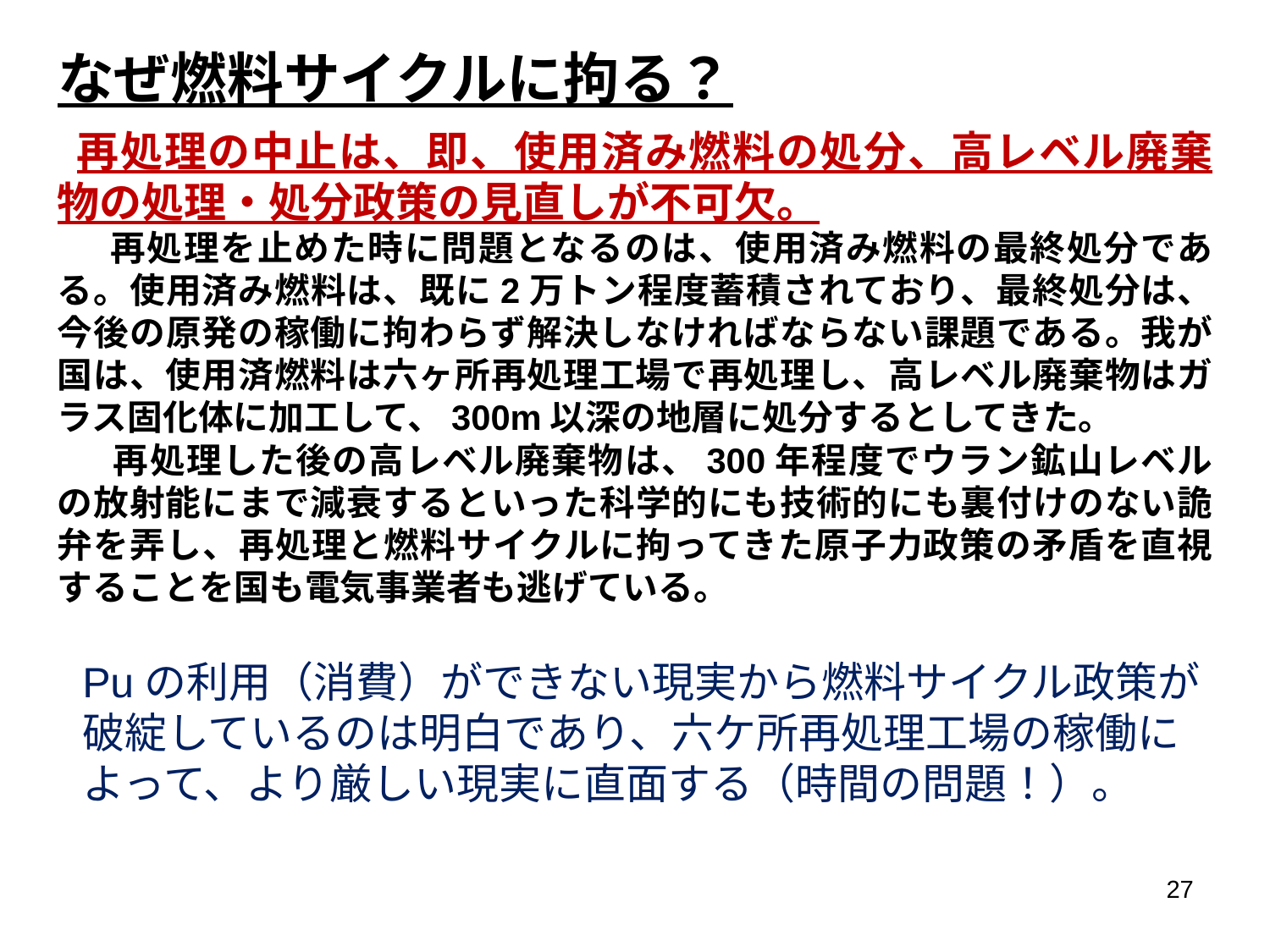

# なぜ燃料サイクルに拘る？
再処理の中止は、即、使用済み燃料の処分、高レベル廃棄物の処理・処分政策の見直しが不可欠。
　再処理を止めた時に問題となるのは、使用済み燃料の最終処分である。使用済み燃料は、既に2万トン程度蓄積されており、最終処分は、今後の原発の稼働に拘わらず解決しなければならない課題である。我が国は、使用済燃料は六ヶ所再処理工場で再処理し、高レベル廃棄物はガラス固化体に加工して、300m以深の地層に処分するとしてきた。
　再処理した後の高レベル廃棄物は、300年程度でウラン鉱山レベルの放射能にまで減衰するといった科学的にも技術的にも裏付けのない詭弁を弄し、再処理と燃料サイクルに拘ってきた原子力政策の矛盾を直視することを国も電気事業者も逃げている。
Puの利用（消費）ができない現実から燃料サイクル政策が破綻しているのは明白であり、六ケ所再処理工場の稼働によって、より厳しい現実に直面する（時間の問題！）。

27